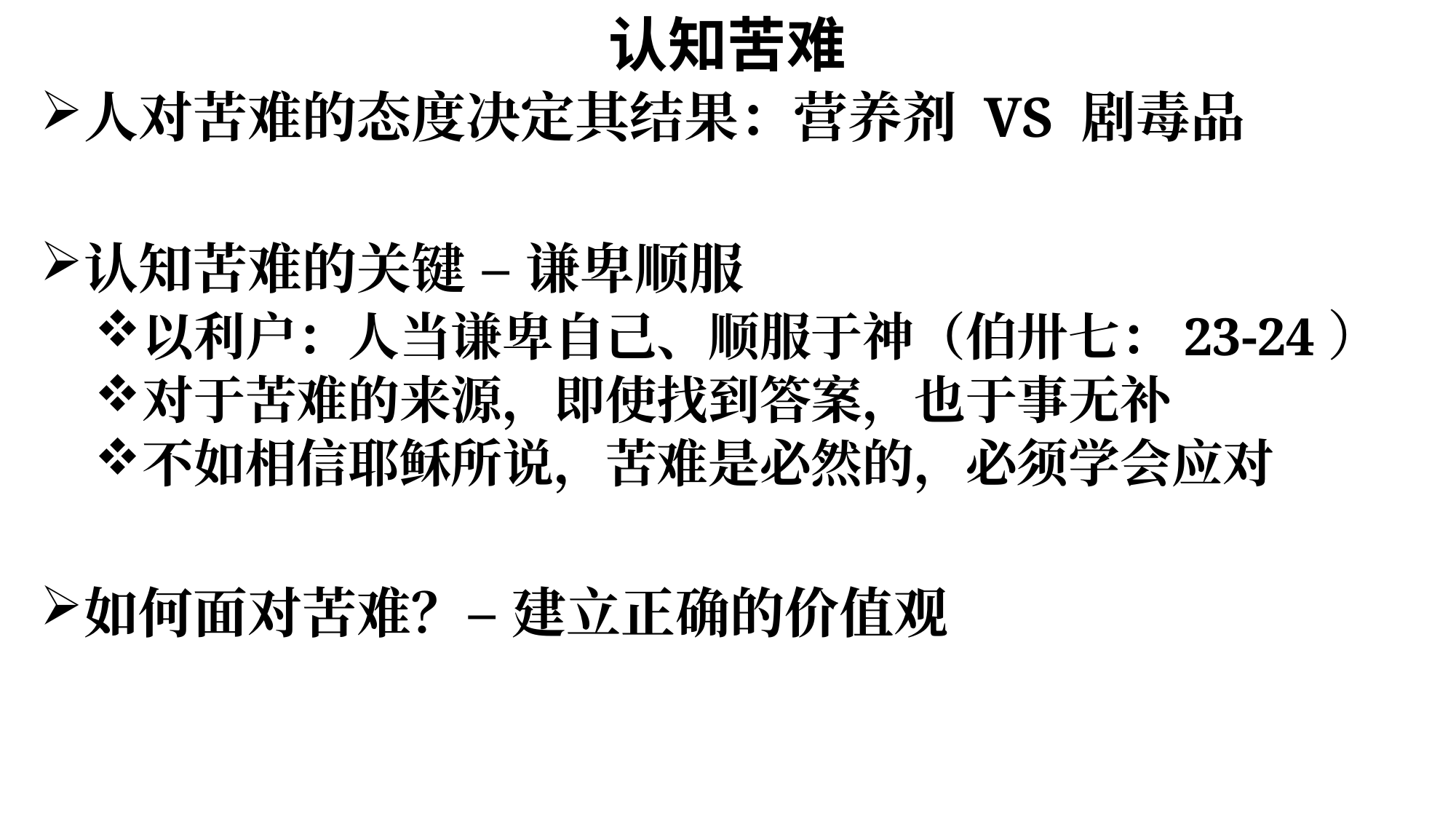

# 认知苦难
人对苦难的态度决定其结果：营养剂 VS 剧毒品

认知苦难的关键 – 谦卑顺服
以利户：人当谦卑自己、顺服于神（伯卅七：23-24）
对于苦难的来源，即使找到答案，也于事无补
不如相信耶稣所说，苦难是必然的，必须学会应对

如何面对苦难？– 建立正确的价值观